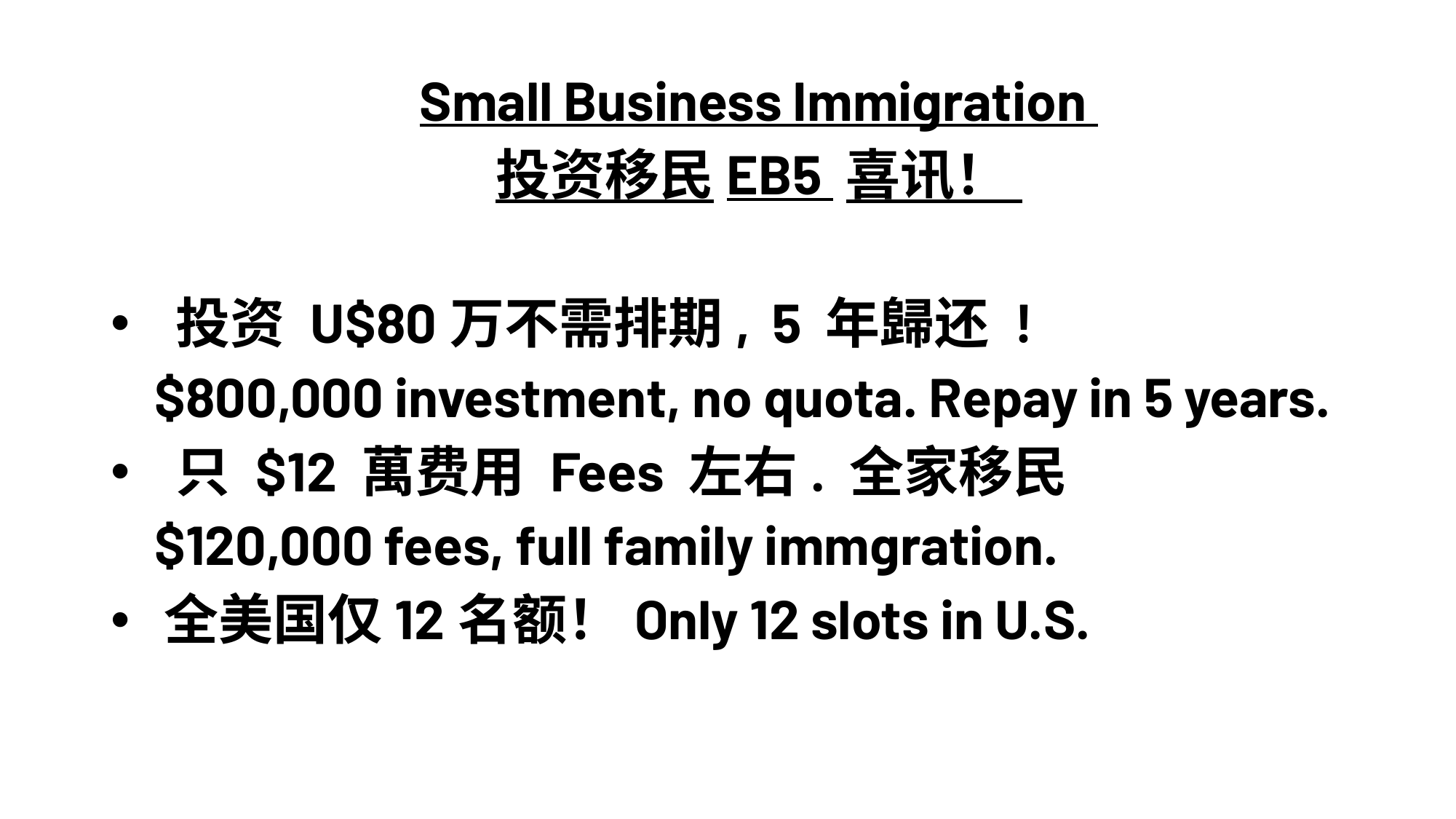

Small Business Immigration
投资移民EB5 喜讯！

  投资 U$80万不需排期,  5 年歸还 !
    $800,000 investment, no quota. Repay in 5 years.
  只 $12 萬费用 Fees 左右. 全家移民
    $120,000 fees, full family immgration.
 全美国仅12名额！Only 12 slots in U.S.